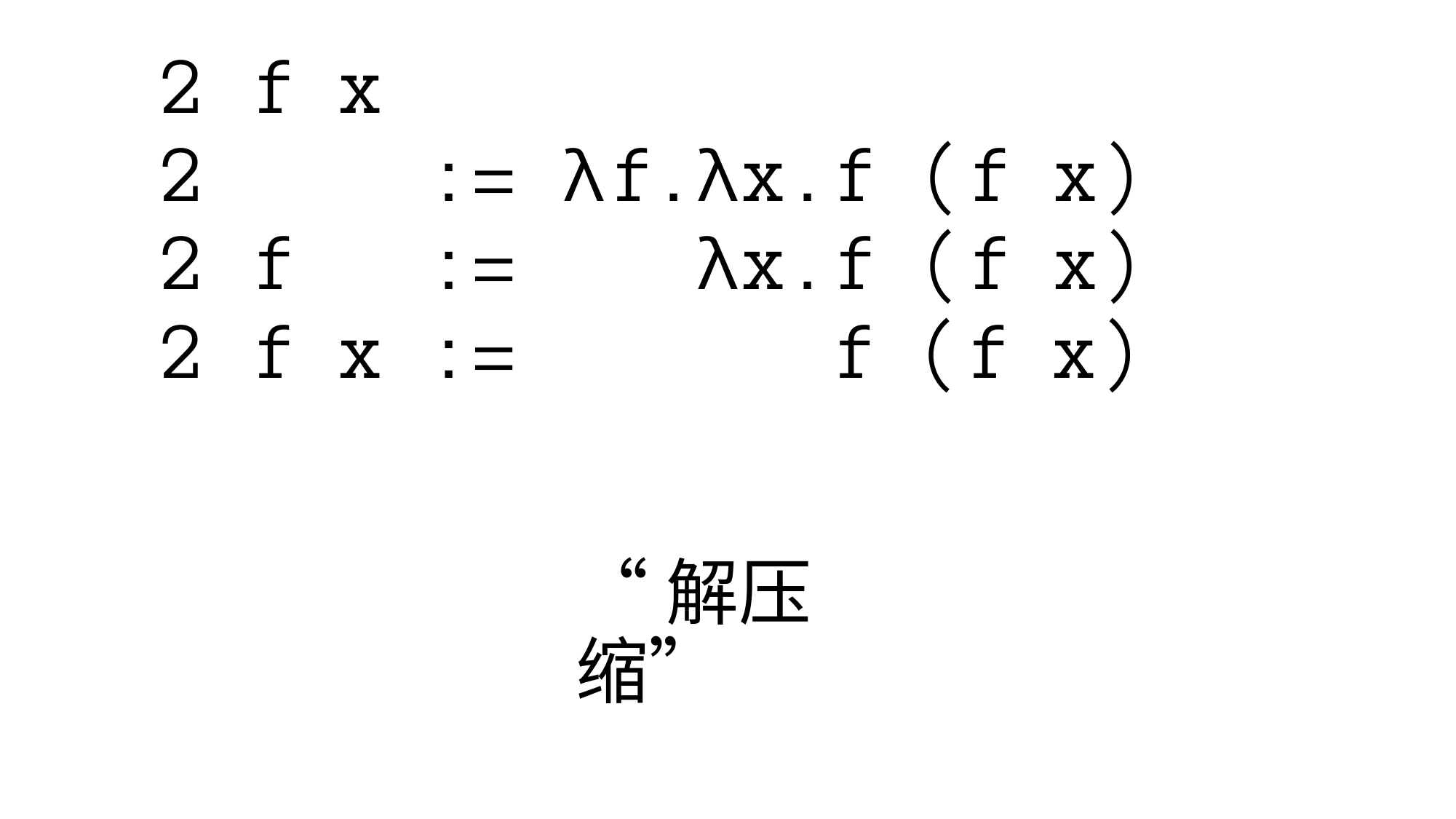

# 2 f x 2     := λf.λx.f (f x) 2 f   :=    λx.f (f x) 2 f x :=       f (f x)
“解压缩”